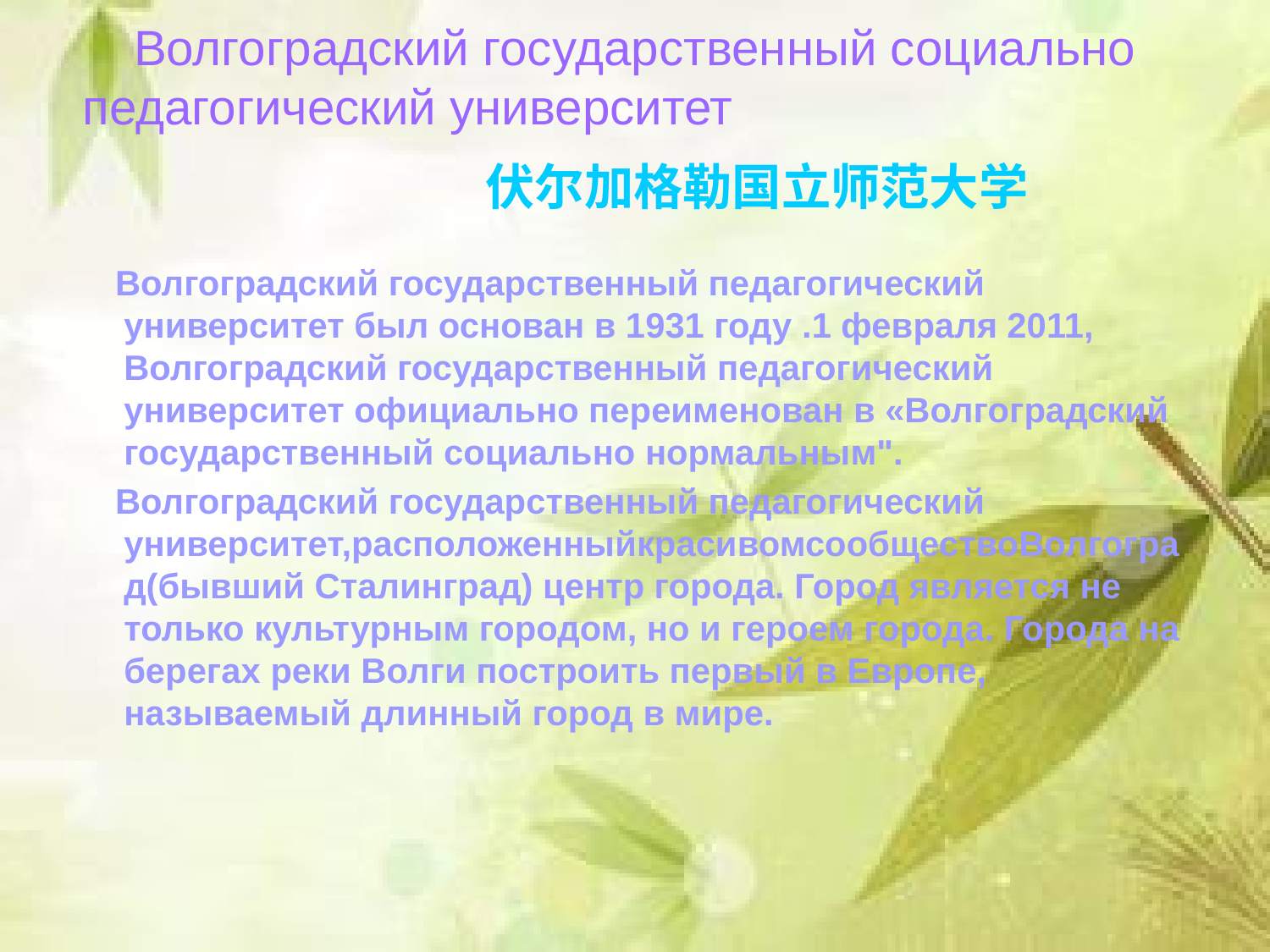

# Волгоградский государственный социально педагогический университет                                                    伏尔加格勒国立师范大学
    Волгоградский государственный педагогический университет был основан в 1931 году .1 февраля 2011, Волгоградский государственный педагогический университет официально переименован в «Волгоградский государственный социально нормальным".
    Волгоградский государственный педагогический  университет,расположенныйкрасивомсообществоВолгоград(бывший Сталинград) центр города. Город является не только культурным городом, но и героем города. Города на берегах реки Волги построить первый в Европе, называемый длинный город в мире.